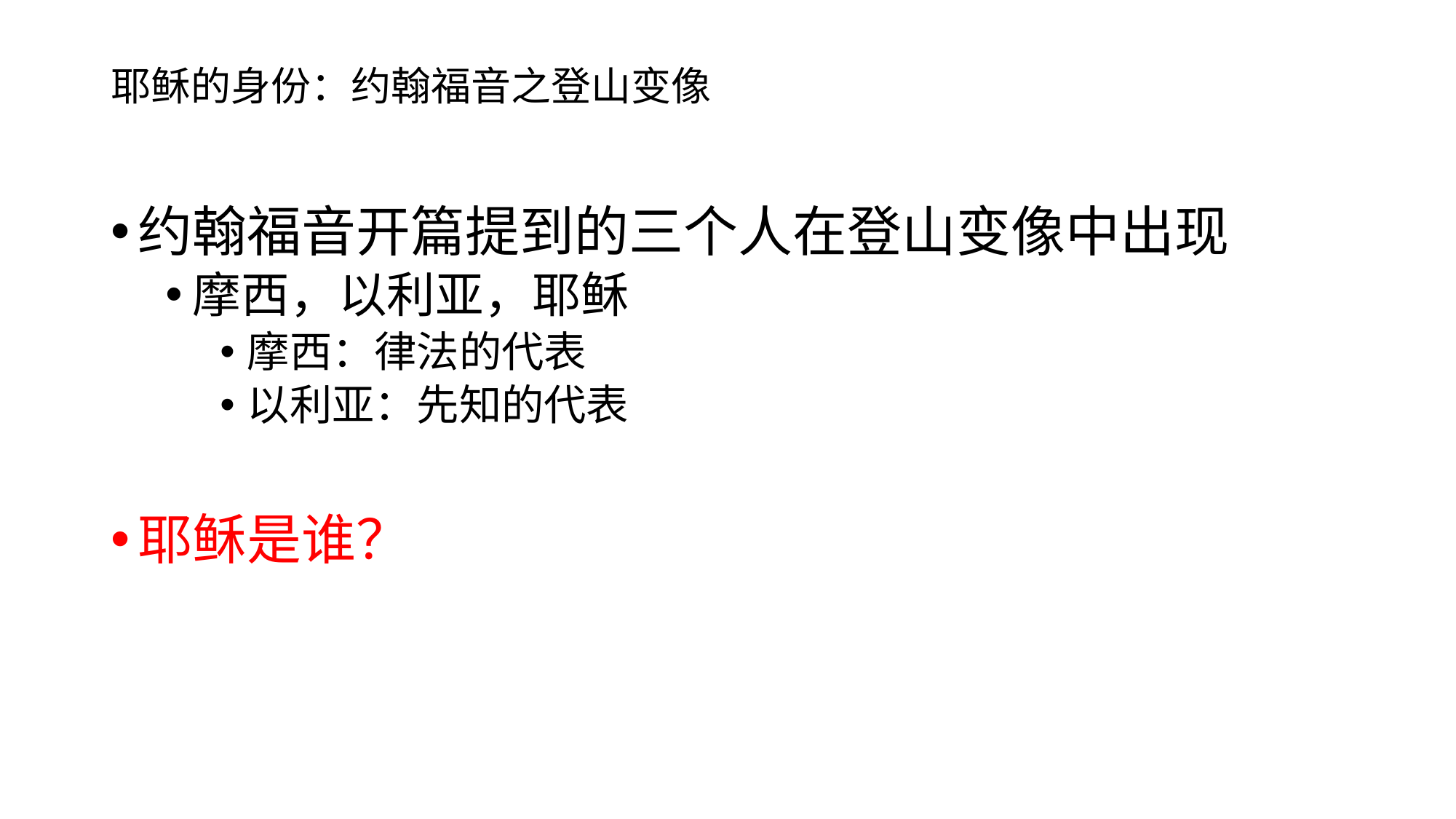

# 耶稣的身份：约翰福音之登山变像
约翰福音开篇提到的三个人在登山变像中出现
摩西，以利亚，耶稣
摩西：律法的代表
以利亚：先知的代表

耶稣是谁？